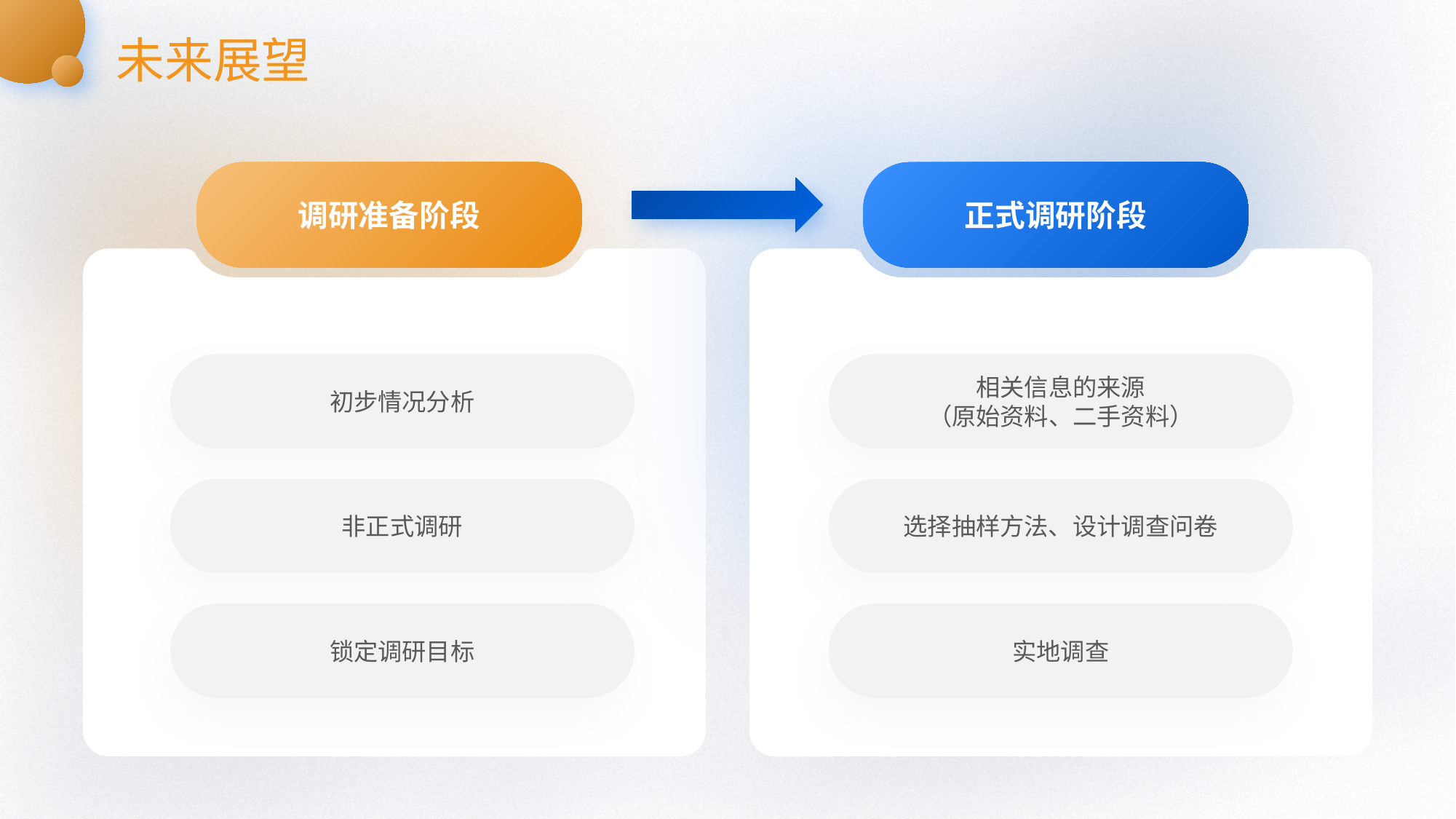

未来展望

调研准备阶段
正式调研阶段

初步情况分析
相关信息的来源
（原始资料、二手资料）
非正式调研
选择抽样方法、设计调查问卷
锁定调研目标
实地调查